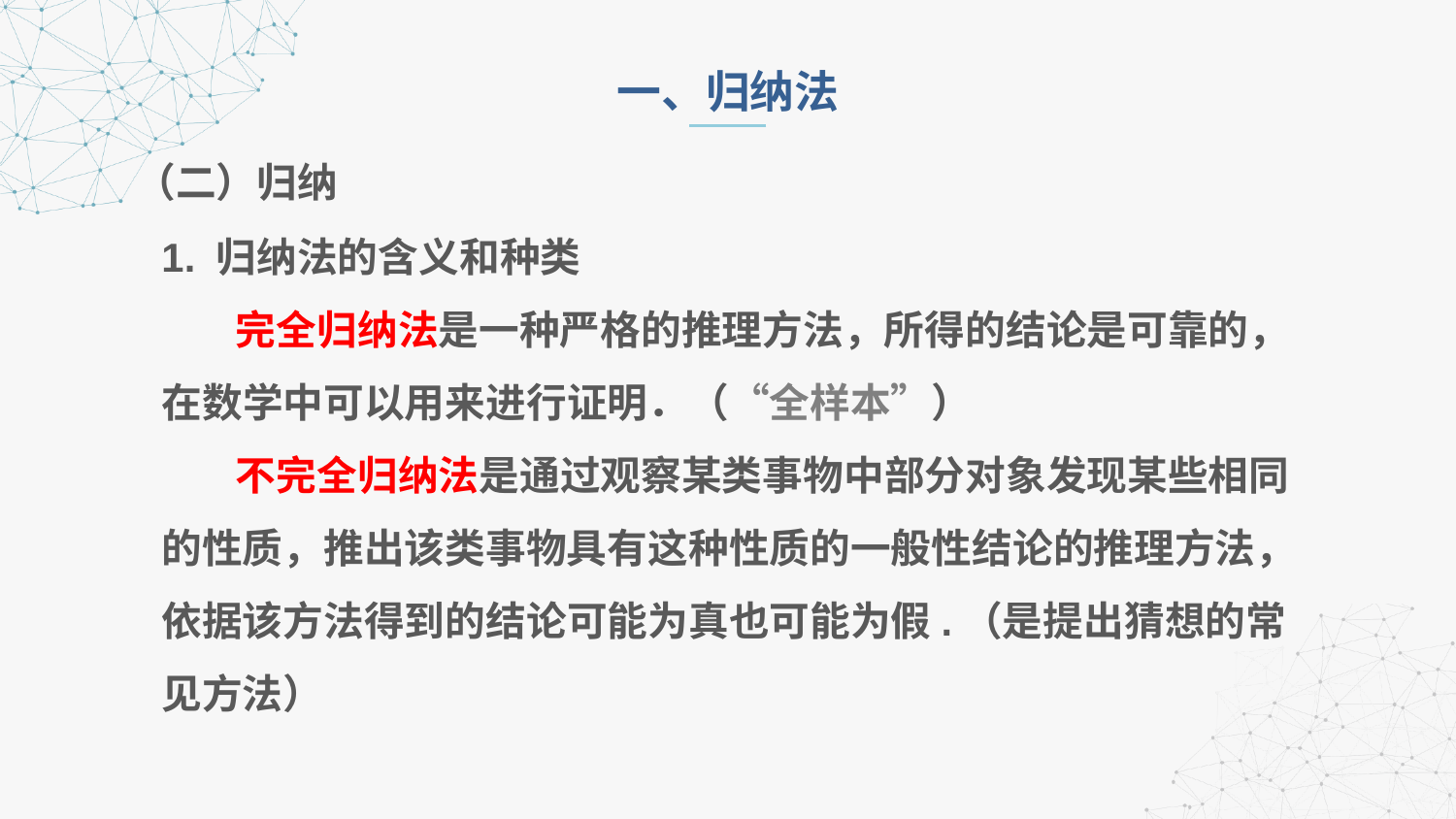

一、归纳法
（二）归纳
1. 归纳法的含义和种类
       完全归纳法是一种严格的推理方法，所得的结论是可靠的，在数学中可以用来进行证明．（“全样本”）
       不完全归纳法是通过观察某类事物中部分对象发现某些相同的性质，推出该类事物具有这种性质的一般性结论的推理方法，依据该方法得到的结论可能为真也可能为假.（是提出猜想的常见方法）